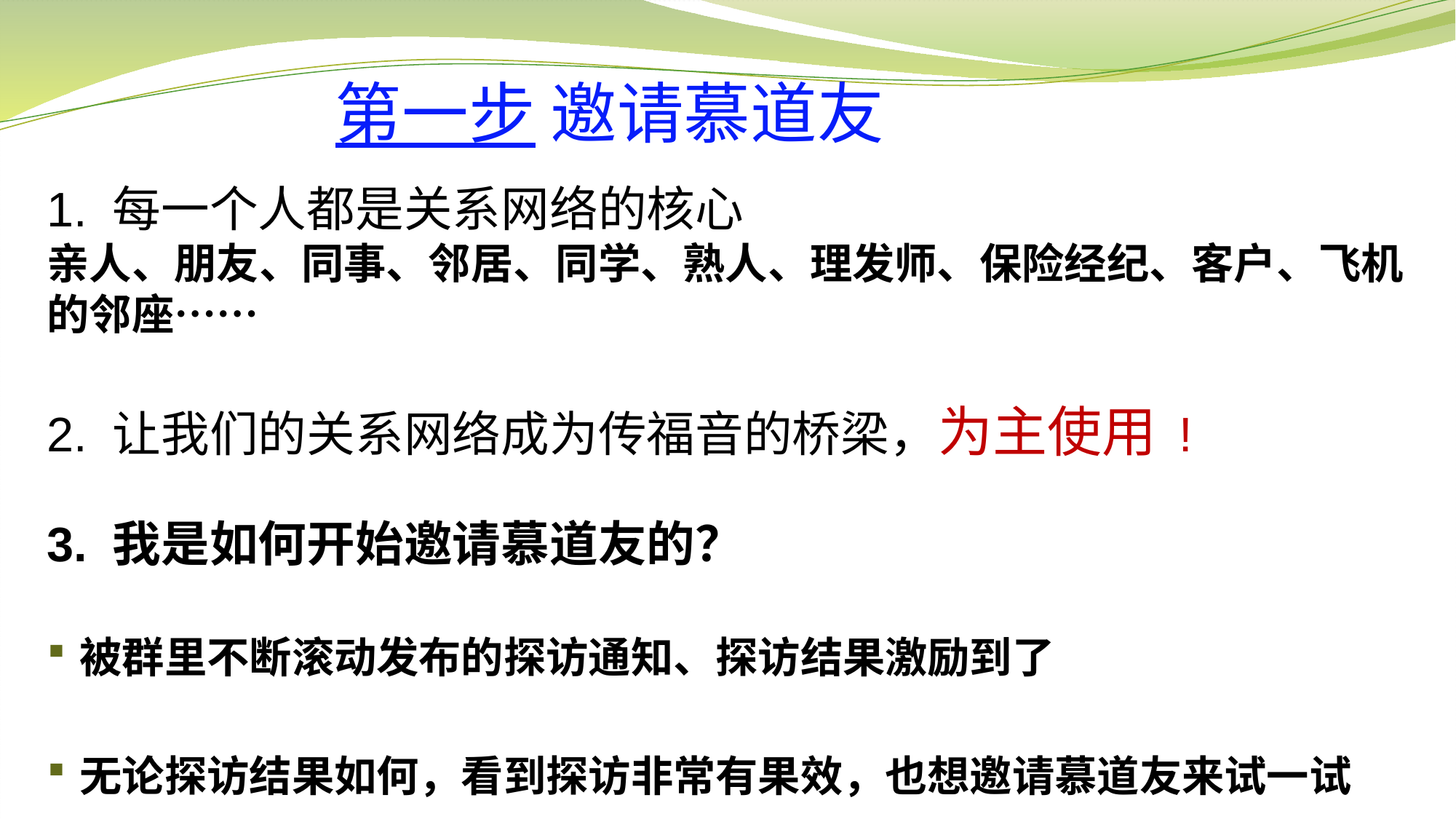

# 第一步 邀请慕道友
1. 每一个人都是关系网络的核心
亲人、朋友、同事、邻居、同学、熟人、理发师、保险经纪、客户、飞机的邻座……

2. 让我们的关系网络成为传福音的桥梁，为主使用 !

3. 我是如何开始邀请慕道友的？

被群里不断滚动发布的探访通知、探访结果激励到了

无论探访结果如何，看到探访非常有果效，也想邀请慕道友来试一试